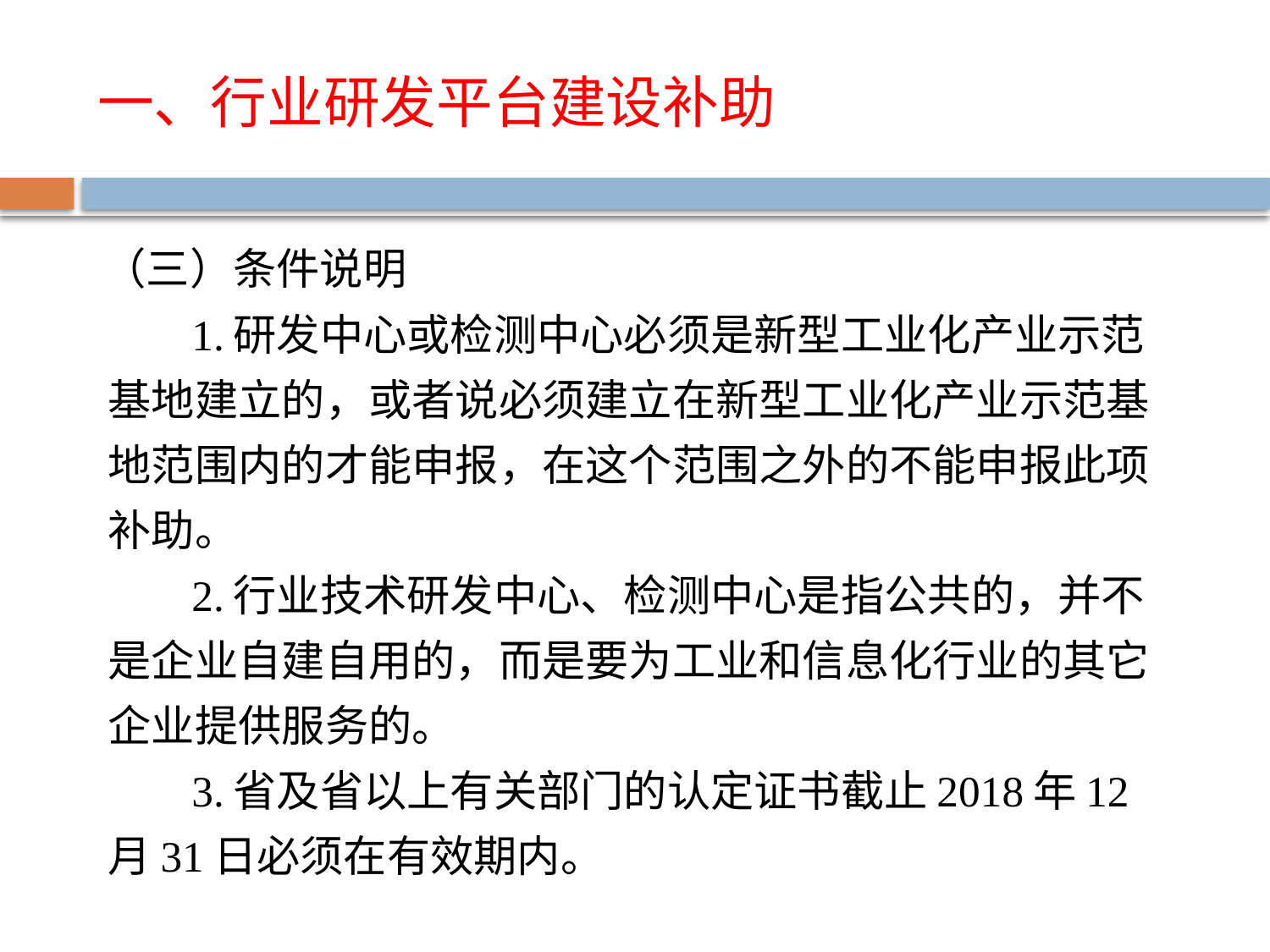

# 一、行业研发平台建设补助
   （三）条件说明
            1.研发中心或检测中心必须是新型工业化产业示范基地建立的，或者说必须建立在新型工业化产业示范基地范围内的才能申报，在这个范围之外的不能申报此项补助。
            2.行业技术研发中心、检测中心是指公共的，并不是企业自建自用的，而是要为工业和信息化行业的其它企业提供服务的。
            3.省及省以上有关部门的认定证书截止2018年12月31日必须在有效期内。